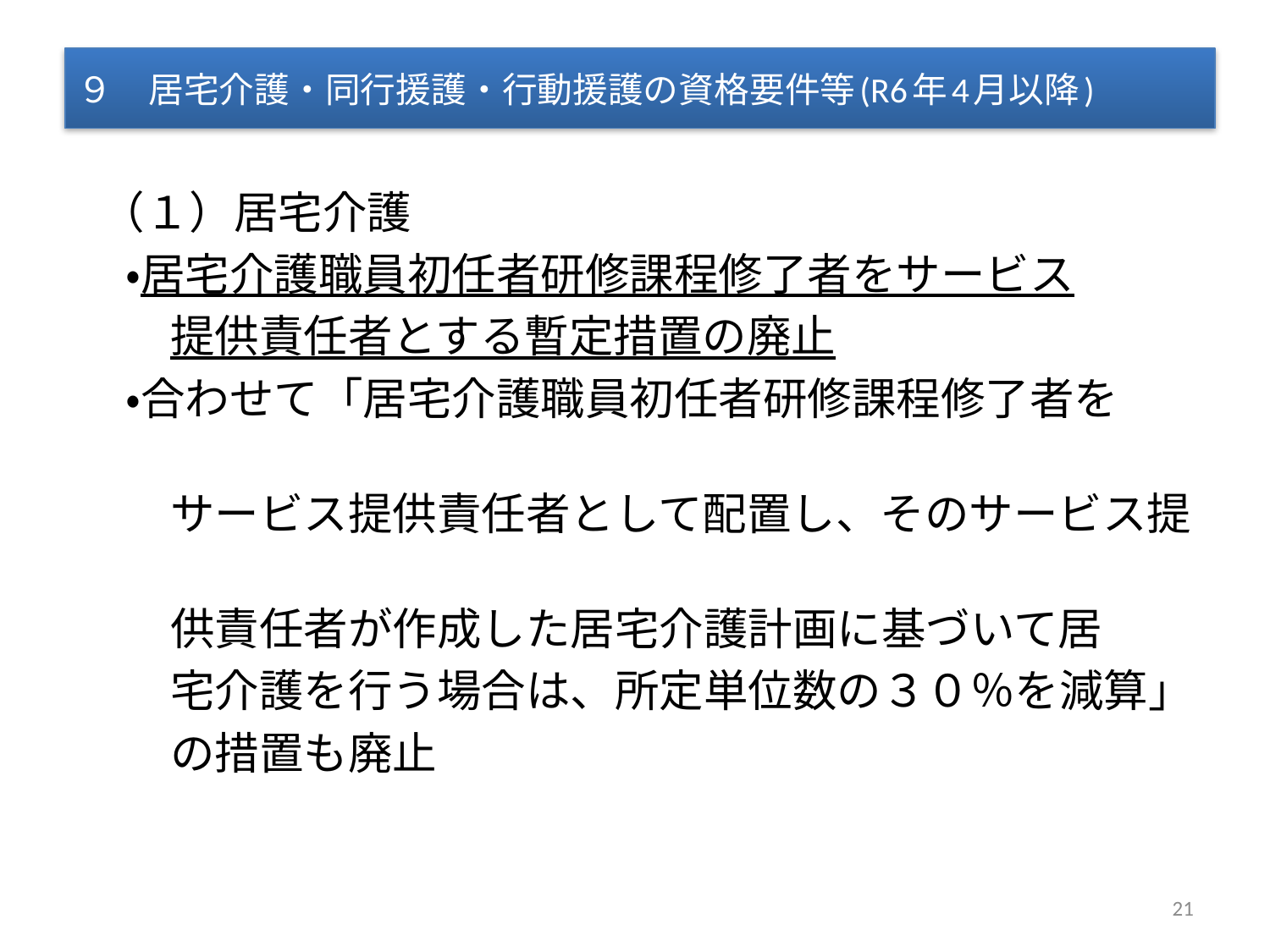

９　居宅介護・同行援護・行動援護の資格要件等(R6年4月以降)
 （１）居宅介護
　・居宅介護職員初任者研修課程修了者をサービス
　　提供責任者とする暫定措置の廃止
　・合わせて「居宅介護職員初任者研修課程修了者を
　　サービス提供責任者として配置し、そのサービス提
　　供責任者が作成した居宅介護計画に基づいて居
　　宅介護を行う場合は、所定単位数の３０％を減算」
　　の措置も廃止
21